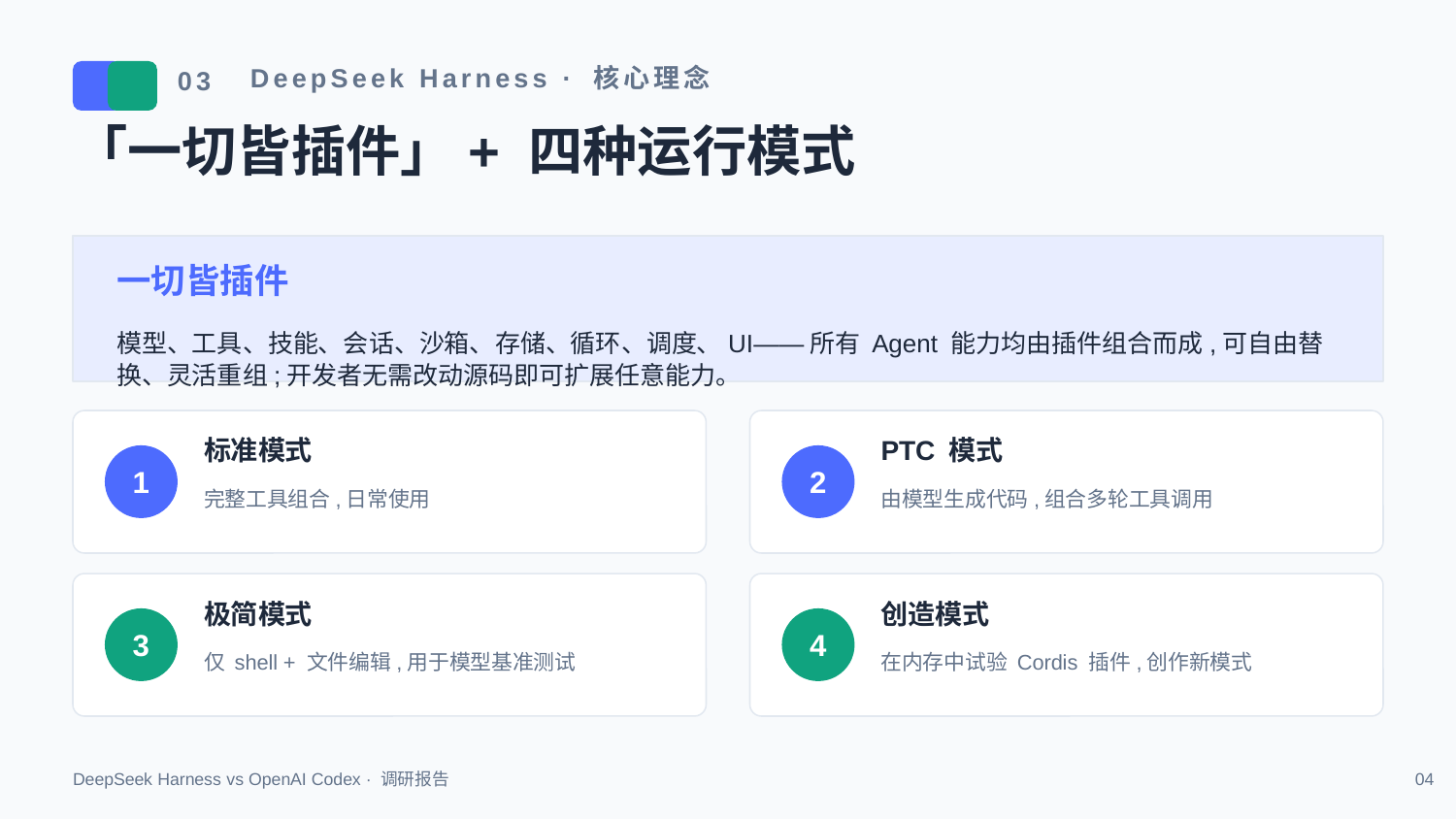

DeepSeek Harness · 核心理念
03
「一切皆插件」+ 四种运行模式

一切皆插件
模型、工具、技能、会话、沙箱、存储、循环、调度、UI——所有 Agent 能力均由插件组合而成,可自由替换、灵活重组;开发者无需改动源码即可扩展任意能力。

标准模式
PTC 模式

1

2
完整工具组合,日常使用
由模型生成代码,组合多轮工具调用

极简模式
创造模式

3

4
仅 shell + 文件编辑,用于模型基准测试
在内存中试验 Cordis 插件,创作新模式
DeepSeek Harness vs OpenAI Codex · 调研报告
04